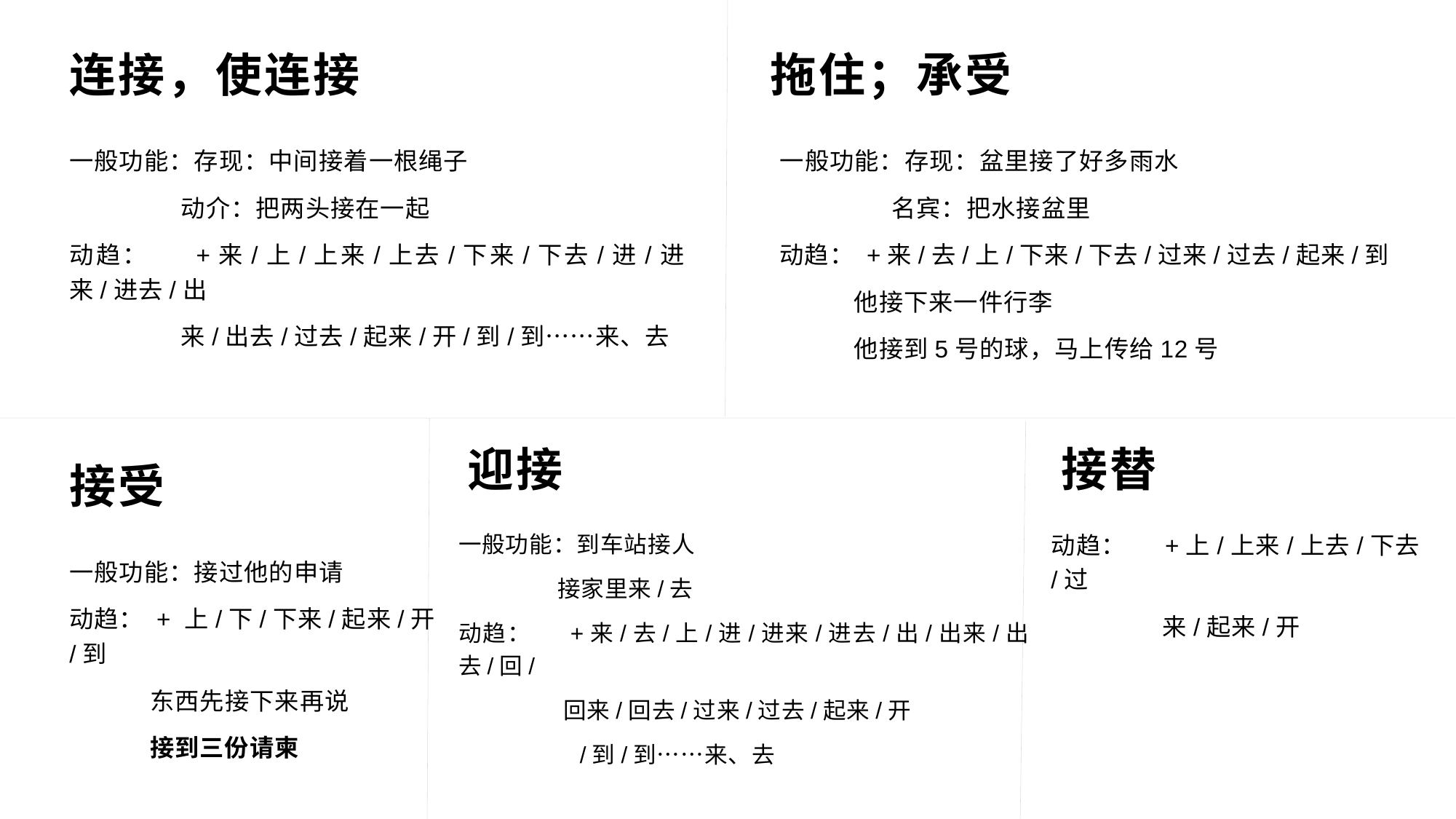

连接，使连接
拖住；承受
一般功能：存现：中间接着一根绳子
                 动介：把两头接在一起
动趋：     +来/上/上来/上去/下来/下去/进/进来/进去/出
                 来/出去/过去/起来/开/到/到……来、去

一般功能：存现：盆里接了好多雨水
                 名宾：把水接盆里
动趋： +来/去/上/下来/下去/过来/过去/起来/到
           他接下来一件行李
           他接到5号的球，马上传给12号

迎接
接替
接受
一般功能：到车站接人
                接家里来/去
动趋：     +来/去/上/进/进来/进去/出/出来/出去/回/
                 回来/回去/过来/过去/起来/开
                 /到/到……来、去
动趋：     +上/上来/上去/下去/过
                 来/起来/开

一般功能：接过他的申请
动趋： + 上/下/下来/起来/开/到
            东西先接下来再说
            接到三份请柬